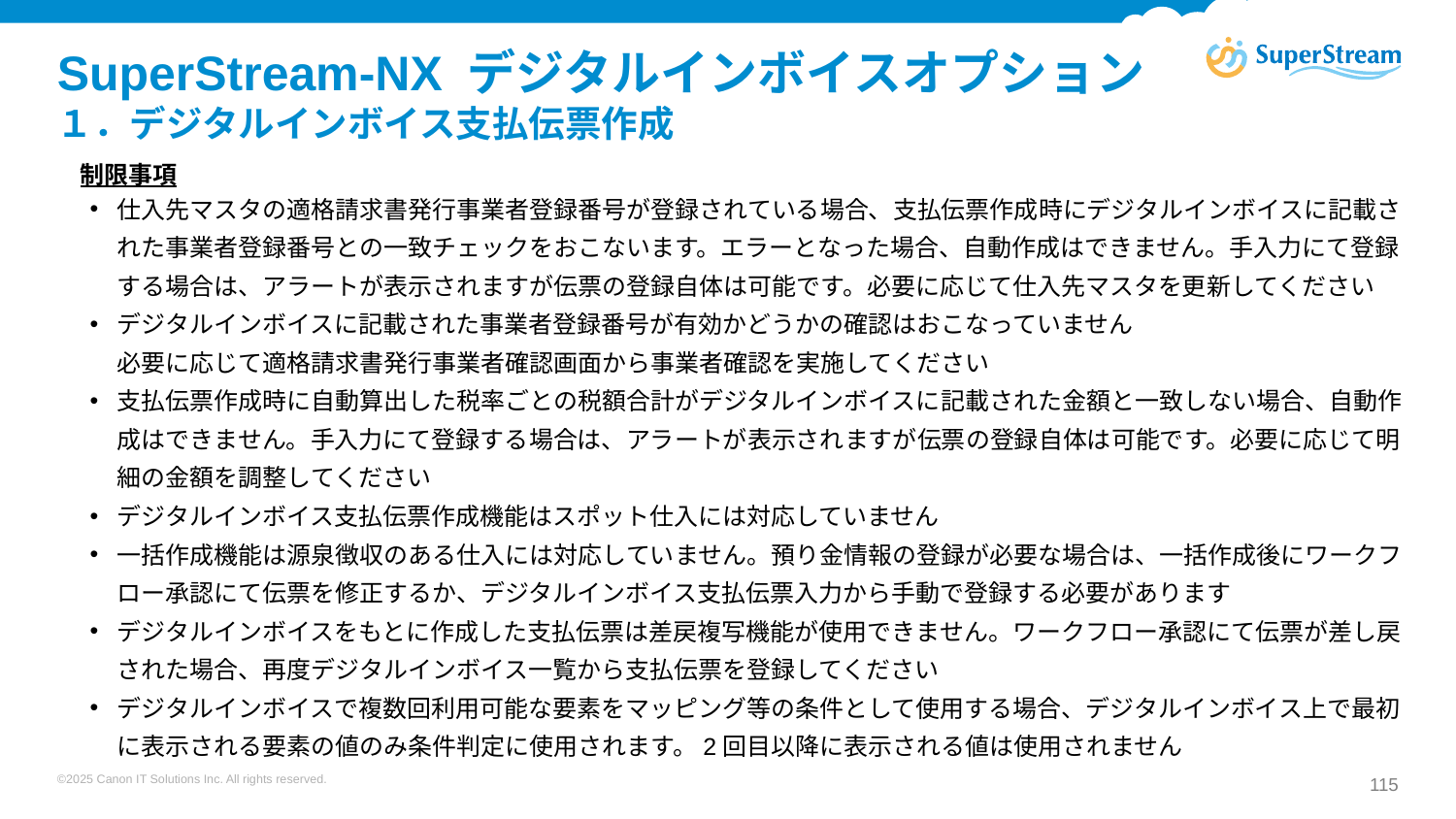

# SuperStream-NX デジタルインボイスオプション １．デジタルインボイス支払伝票作成
制限事項
仕入先マスタの適格請求書発行事業者登録番号が登録されている場合、支払伝票作成時にデジタルインボイスに記載された事業者登録番号との一致チェックをおこないます。エラーとなった場合、自動作成はできません。手入力にて登録する場合は、アラートが表示されますが伝票の登録自体は可能です。必要に応じて仕入先マスタを更新してください
デジタルインボイスに記載された事業者登録番号が有効かどうかの確認はおこなっていません
必要に応じて適格請求書発行事業者確認画面から事業者確認を実施してください
支払伝票作成時に自動算出した税率ごとの税額合計がデジタルインボイスに記載された金額と一致しない場合、自動作成はできません。手入力にて登録する場合は、アラートが表示されますが伝票の登録自体は可能です。必要に応じて明細の金額を調整してください
デジタルインボイス支払伝票作成機能はスポット仕入には対応していません
一括作成機能は源泉徴収のある仕入には対応していません。預り金情報の登録が必要な場合は、一括作成後にワークフロー承認にて伝票を修正するか、デジタルインボイス支払伝票入力から手動で登録する必要があります
デジタルインボイスをもとに作成した支払伝票は差戻複写機能が使用できません。ワークフロー承認にて伝票が差し戻された場合、再度デジタルインボイス一覧から支払伝票を登録してください
デジタルインボイスで複数回利用可能な要素をマッピング等の条件として使用する場合、デジタルインボイス上で最初に表示される要素の値のみ条件判定に使用されます。2回目以降に表示される値は使用されません
©2025 Canon IT Solutions Inc. All rights reserved.
115